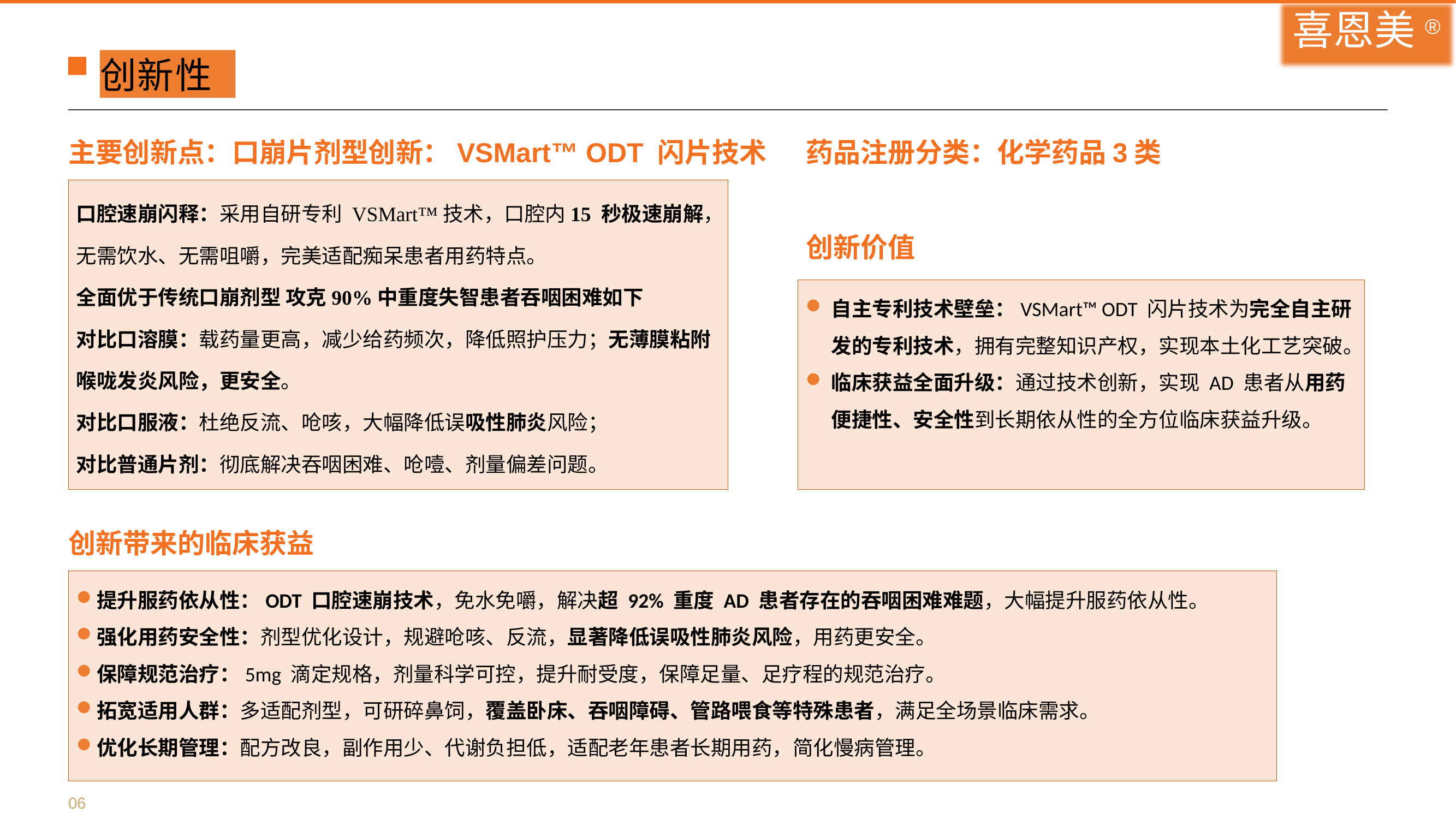

喜恩美®
创新性

主要创新点：口崩片剂型创新：VSMart™ ODT 闪片技术
药品注册分类：化学药品3类
口腔速崩闪释：采用自研专利 VSMart™技术，口腔内15 秒极速崩解，无需饮水、无需咀嚼，完美适配痴呆患者用药特点。
全面优于传统口崩剂型 攻克90%中重度失智患者吞咽困难如下
对比口溶膜：载药量更高，减少给药频次，降低照护压力；无薄膜粘附喉咙发炎风险，更安全。
对比口服液：杜绝反流、呛咳，大幅降低误吸性肺炎风险；
对比普通片剂：彻底解决吞咽困难、呛噎、剂量偏差问题。

创新价值
自主专利技术壁垒：VSMart™ ODT 闪片技术为完全自主研发的专利技术，拥有完整知识产权，实现本土化工艺突破。
临床获益全面升级：通过技术创新，实现 AD 患者从用药便捷性、安全性到长期依从性的全方位临床获益升级。
创新带来的临床获益
提升服药依从性：ODT 口腔速崩技术，免水免嚼，解决超 92% 重度 AD 患者存在的吞咽困难难题，大幅提升服药依从性。
强化用药安全性：剂型优化设计，规避呛咳、反流，显著降低误吸性肺炎风险，用药更安全。
保障规范治疗：5mg 滴定规格，剂量科学可控，提升耐受度，保障足量、足疗程的规范治疗。
拓宽适用人群：多适配剂型，可研碎鼻饲，覆盖卧床、吞咽障碍、管路喂食等特殊患者，满足全场景临床需求。
优化长期管理：配方改良，副作用少、代谢负担低，适配老年患者长期用药，简化慢病管理。
06